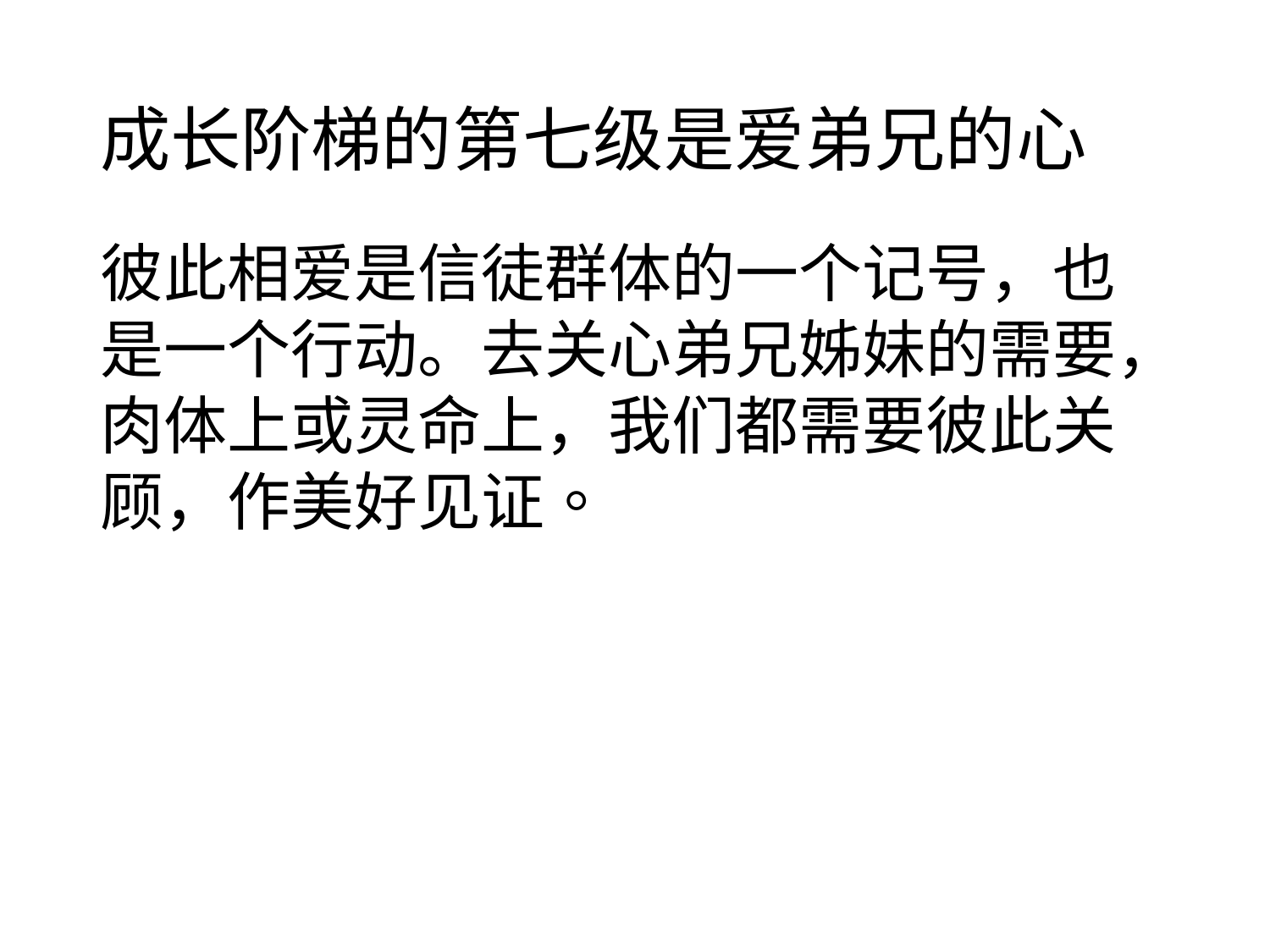

# 成长阶梯的第七级是爱弟兄的心
彼此相爱是信徒群体的一个记号，也是一个行动。去关心弟兄姊妹的需要，肉体上或灵命上，我们都需要彼此关顾，作美好见证。